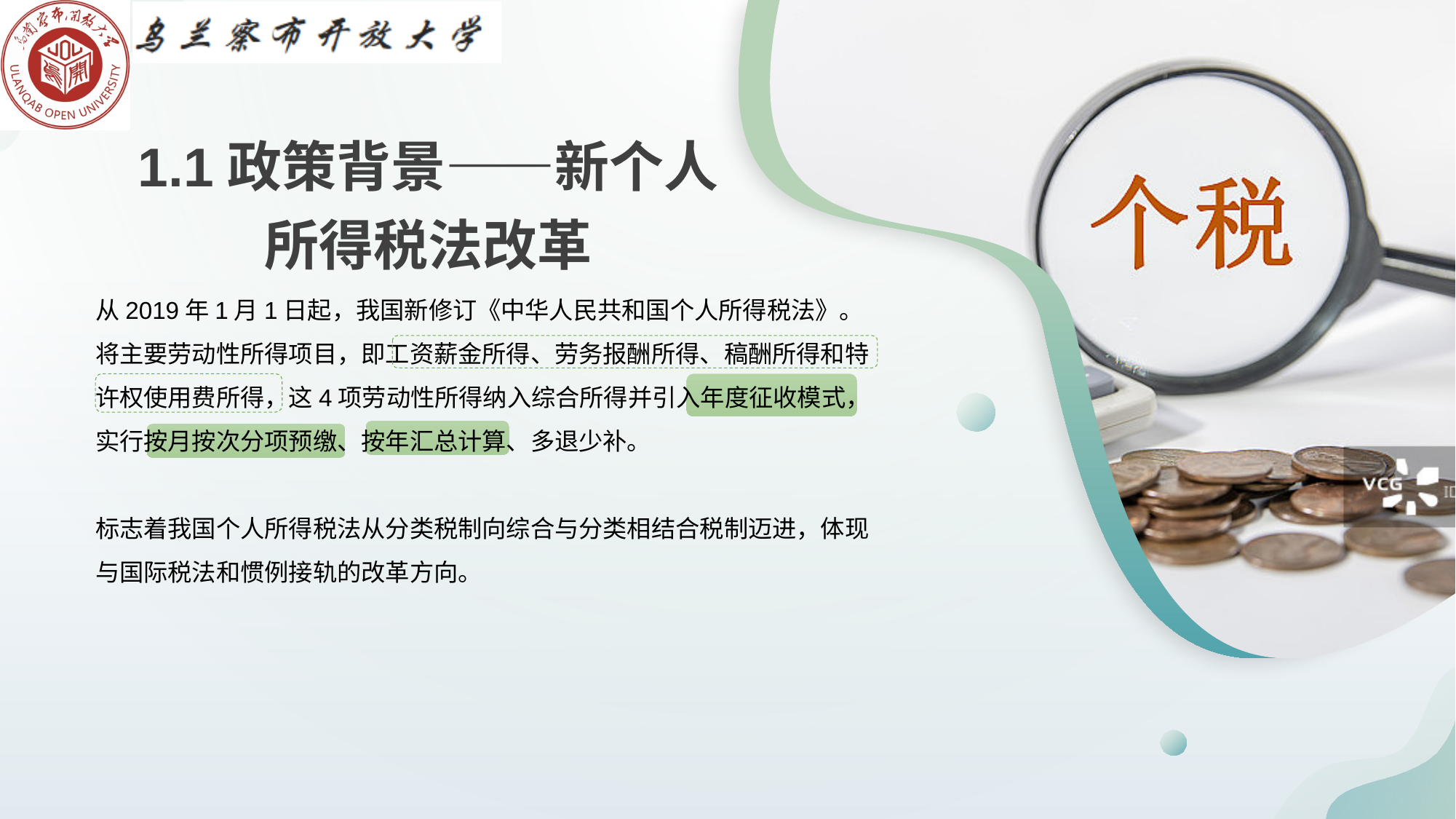

1.1政策背景——新个人所得税法改革
从2019年1月1日起，我国新修订《中华人民共和国个人所得税法》。
将主要劳动性所得项目，即工资薪金所得、劳务报酬所得、稿酬所得和特许权使用费所得，这4项劳动性所得纳入综合所得并引入年度征收模式，实行按月按次分项预缴、按年汇总计算、多退少补。

标志着我国个人所得税法从分类税制向综合与分类相结合税制迈进，体现与国际税法和惯例接轨的改革方向。